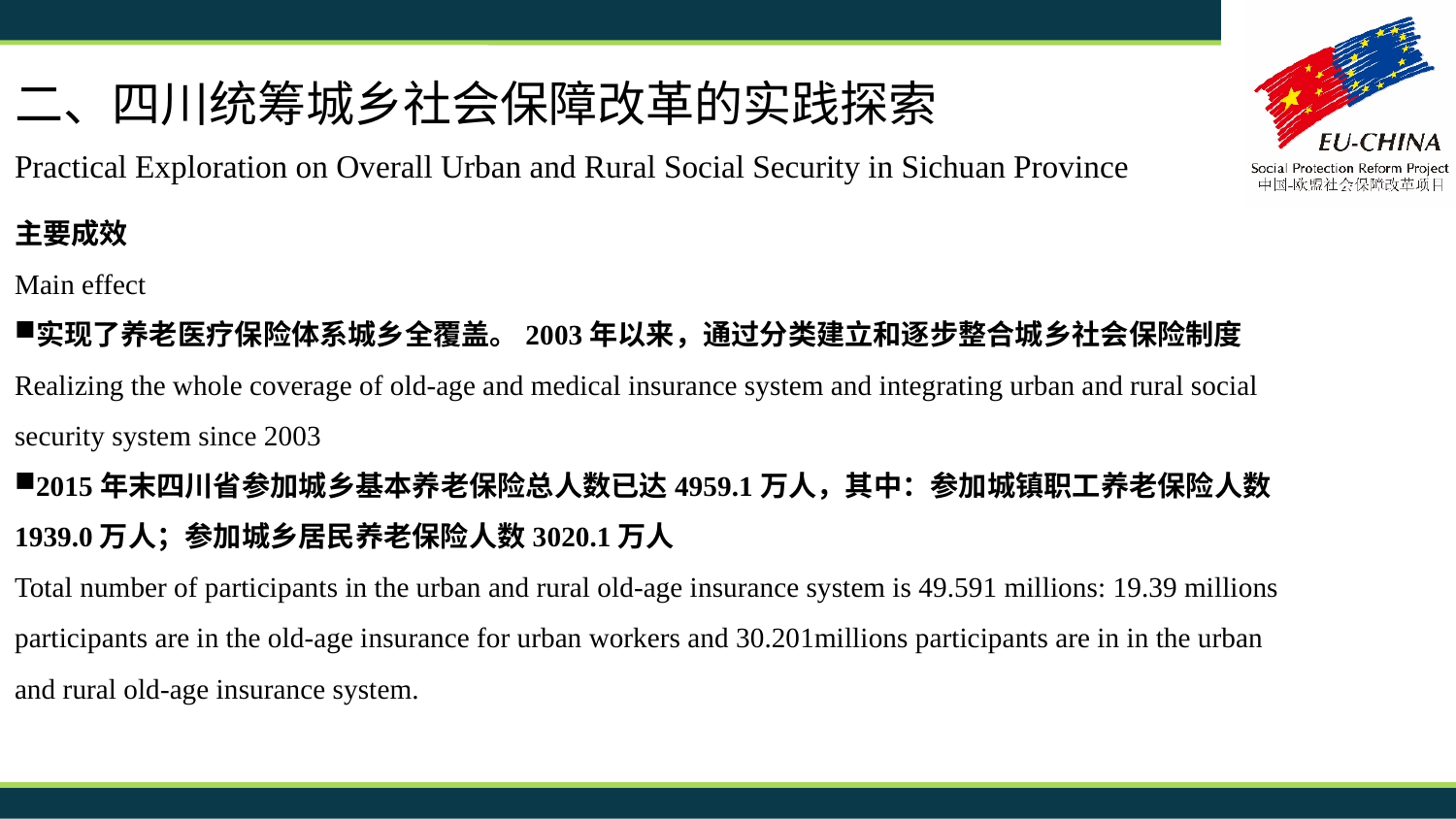

二、四川统筹城乡社会保障改革的实践探索
Practical Exploration on Overall Urban and Rural Social Security in Sichuan Province
主要成效
Main effect
实现了养老医疗保险体系城乡全覆盖。2003年以来，通过分类建立和逐步整合城乡社会保险制度
Realizing the whole coverage of old-age and medical insurance system and integrating urban and rural social security system since 2003
2015年末四川省参加城乡基本养老保险总人数已达4959.1万人，其中：参加城镇职工养老保险人数1939.0万人；参加城乡居民养老保险人数3020.1万人
Total number of participants in the urban and rural old-age insurance system is 49.591 millions: 19.39 millions participants are in the old-age insurance for urban workers and 30.201millions participants are in in the urban and rural old-age insurance system.